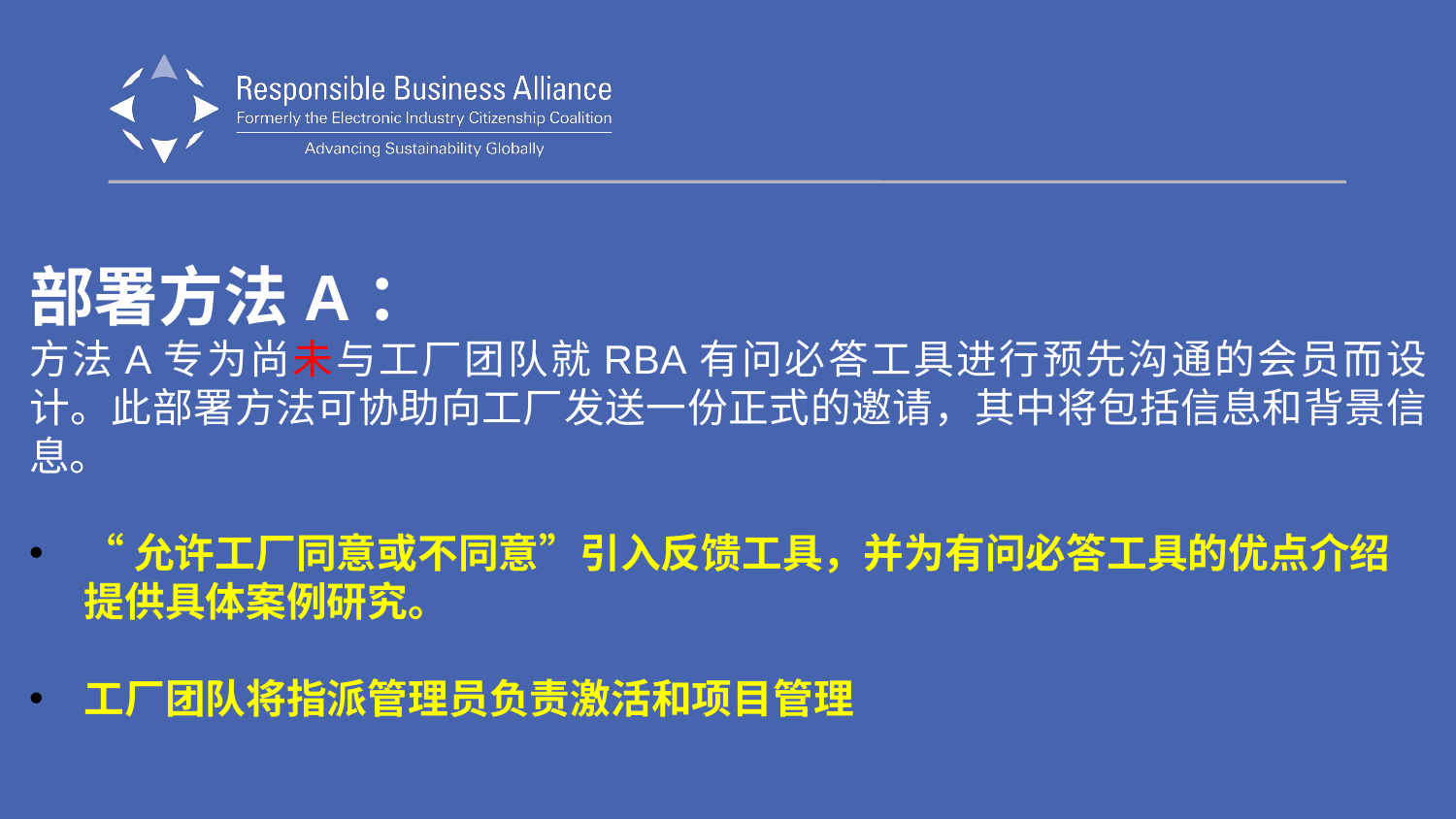

部署方法A：
方法A专为尚未与工厂团队就RBA有问必答工具进行预先沟通的会员而设计。此部署方法可协助向工厂发送一份正式的邀请，其中将包括信息和背景信息。

“允许工厂同意或不同意”引入反馈工具，并为有问必答工具的优点介绍提供具体案例研究。

工厂团队将指派管理员负责激活和项目管理